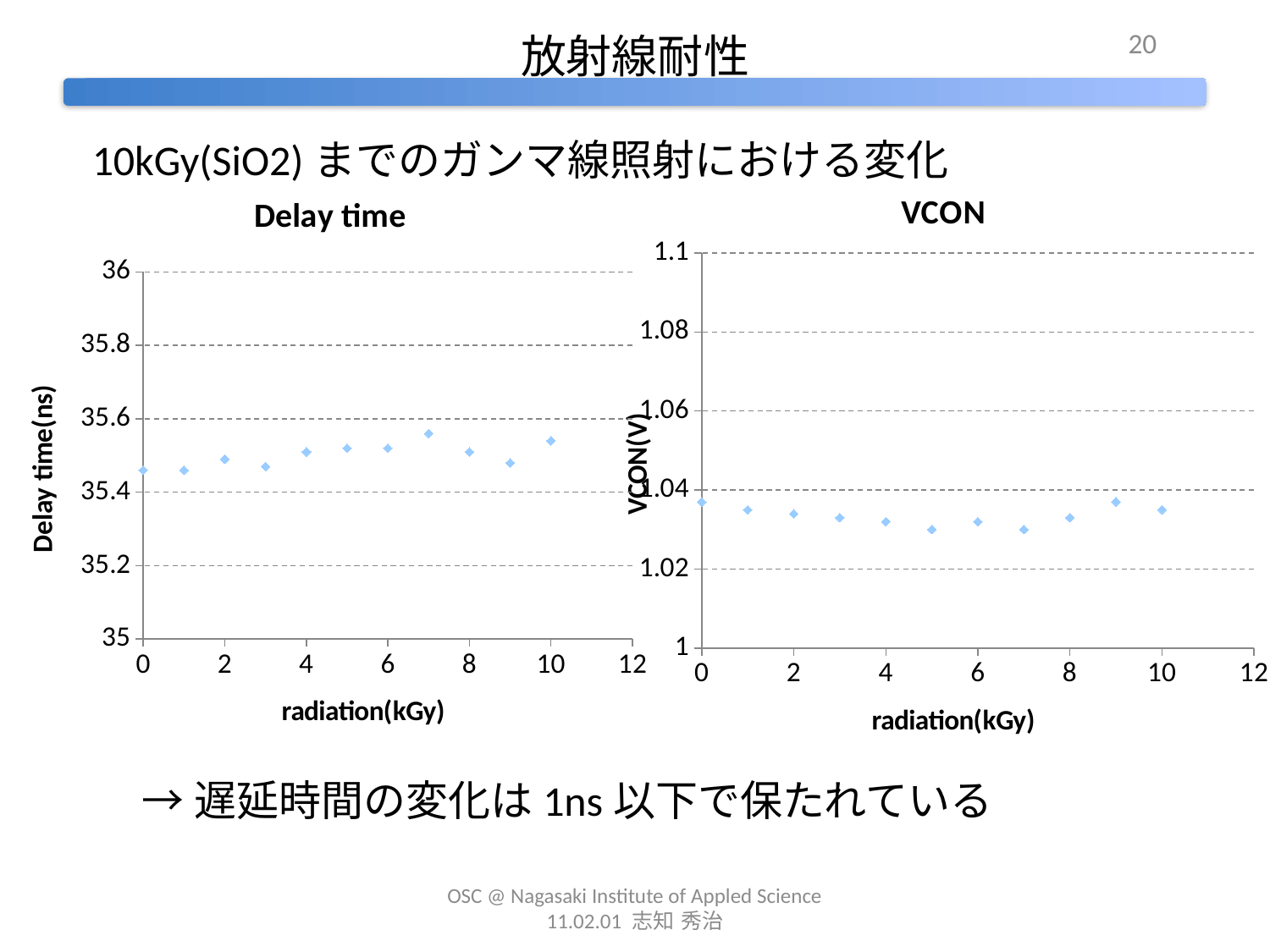

20
# 放射線耐性
10kGy(SiO2)までのガンマ線照射における変化

### Chart:

| Category | VCON |
|---|---|

### Chart: Delay time

| Category | Debug line |
|---|---|
→遅延時間の変化は1ns以下で保たれている
OSC @ Nagasaki Institute of Appled Science 11.02.01 志知 秀治